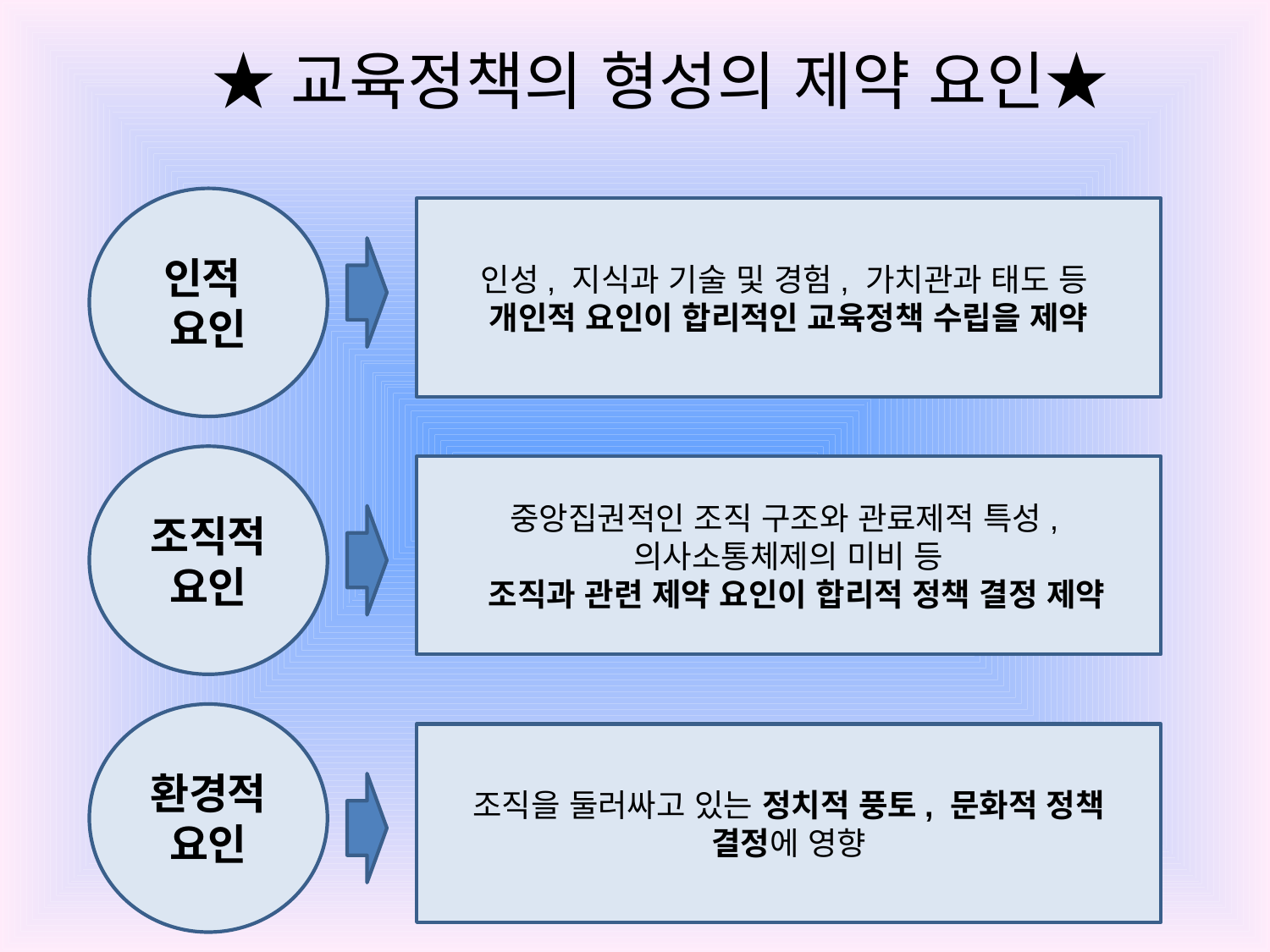

★교육정책의 형성의 제약 요인★
인적
요인
인성, 지식과 기술 및 경험, 가치관과 태도 등
개인적 요인이 합리적인 교육정책 수립을 제약

조직적 요인
중앙집권적인 조직 구조와 관료제적 특성,
의사소통체제의 미비 등
 조직과 관련 제약 요인이 합리적 정책 결정 제약

환경적 요인
조직을 둘러싸고 있는 정치적 풍토, 문화적 정책 결정에 영향